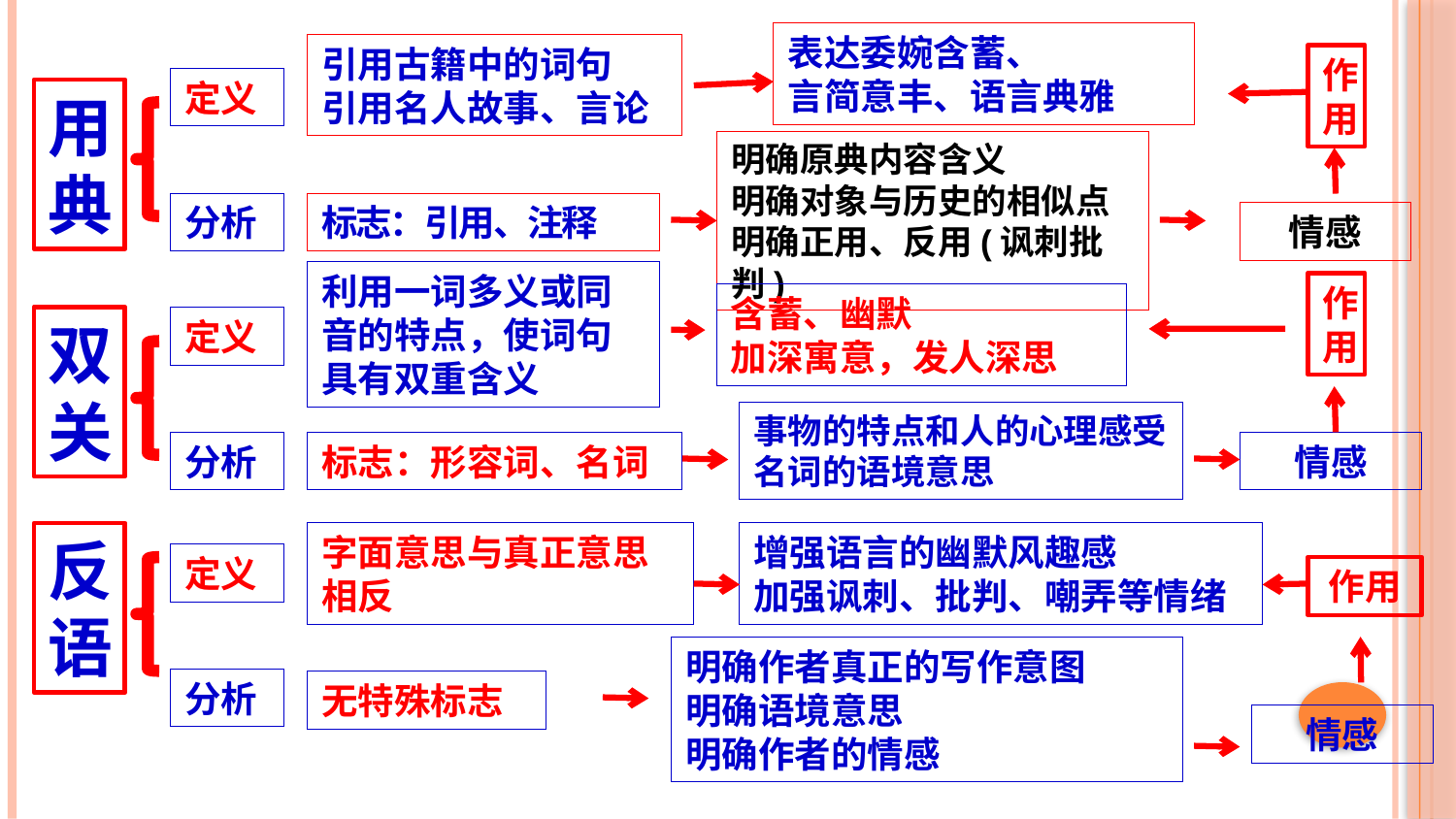

表达委婉含蓄、
言简意丰、语言典雅
引用古籍中的词句
引用名人故事、言论
作用
定义
用典

明确原典内容含义
明确对象与历史的相似点
明确正用、反用(讽刺批判)
分析
标志：引用、注释
情感
利用一词多义或同音的特点，使词句具有双重含义
作用
含蓄、幽默
加深寓意，发人深思
双关
定义

事物的特点和人的心理感受
名词的语境意思
分析
标志：形容词、名词
情感
增强语言的幽默风趣感
加强讽刺、批判、嘲弄等情绪
反语
字面意思与真正意思相反
定义

作用
明确作者真正的写作意图
明确语境意思
明确作者的情感
分析
无特殊标志
情感